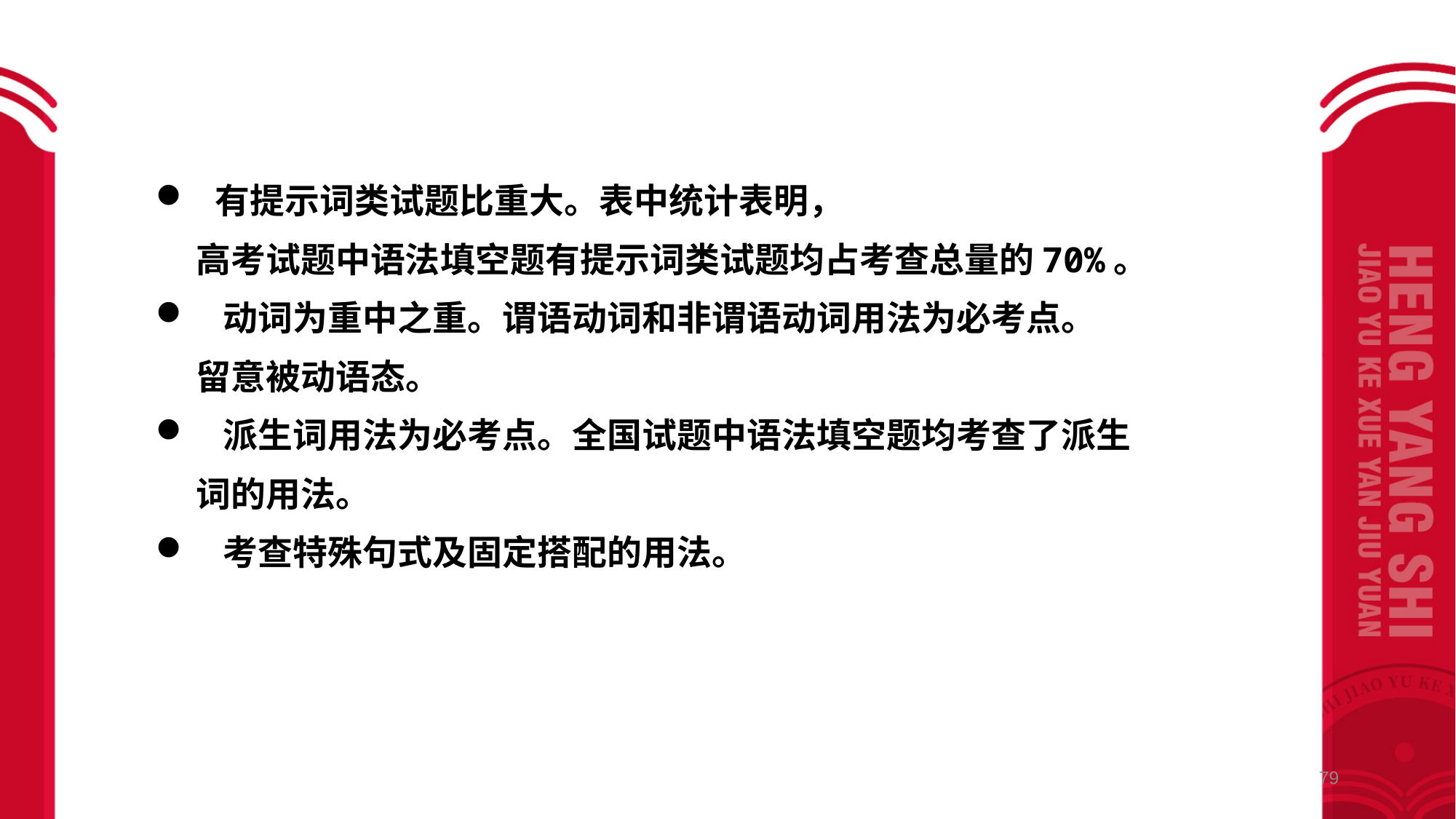

有提示词类试题比重大。表中统计表明，
    高考试题中语法填空题有提示词类试题均占考查总量的70%。
   动词为重中之重。谓语动词和非谓语动词用法为必考点。
    留意被动语态。
   派生词用法为必考点。全国试题中语法填空题均考查了派生
    词的用法。
   考查特殊句式及固定搭配的用法。

79